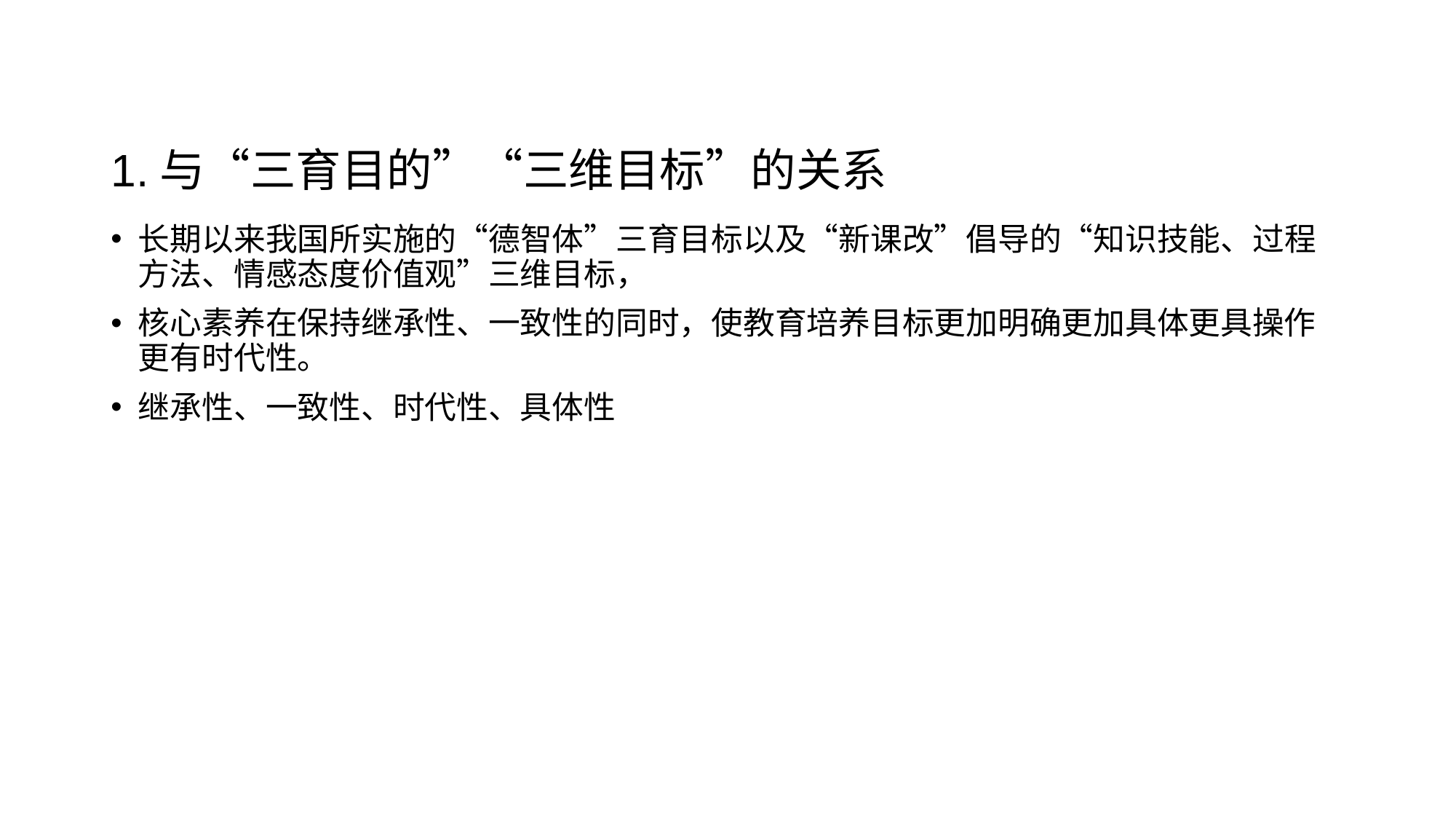

# 1.与“三育目的”“三维目标”的关系
长期以来我国所实施的“德智体”三育目标以及“新课改”倡导的“知识技能、过程方法、情感态度价值观”三维目标，
核心素养在保持继承性、一致性的同时，使教育培养目标更加明确更加具体更具操作更有时代性。
继承性、一致性、时代性、具体性